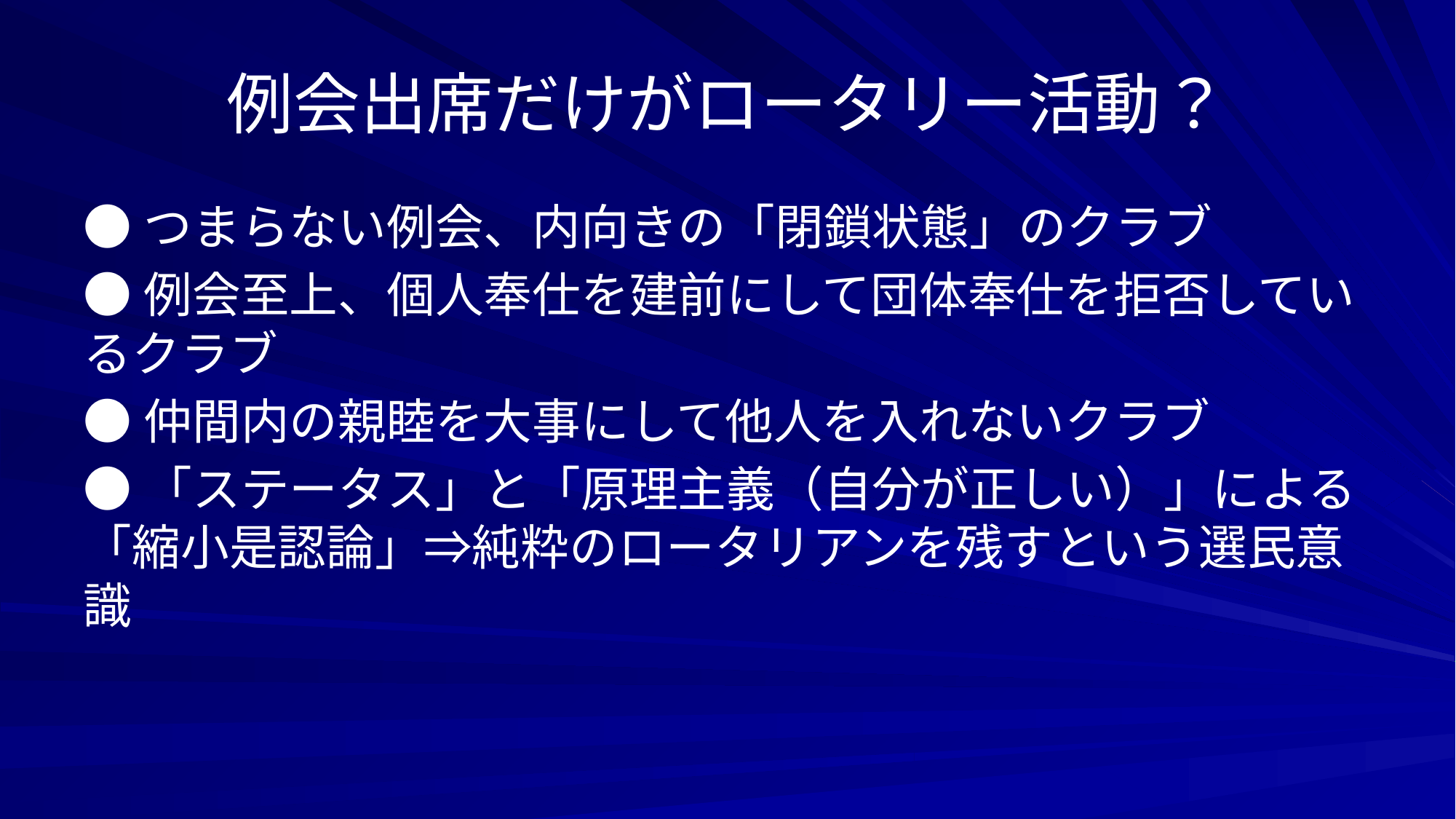

# 例会出席だけがロータリー活動？
●つまらない例会、内向きの「閉鎖状態」のクラブ
●例会至上、個人奉仕を建前にして団体奉仕を拒否しているクラブ
●仲間内の親睦を大事にして他人を入れないクラブ
●「ステータス」と「原理主義（自分が正しい）」による「縮小是認論」⇒純粋のロータリアンを残すという選民意識